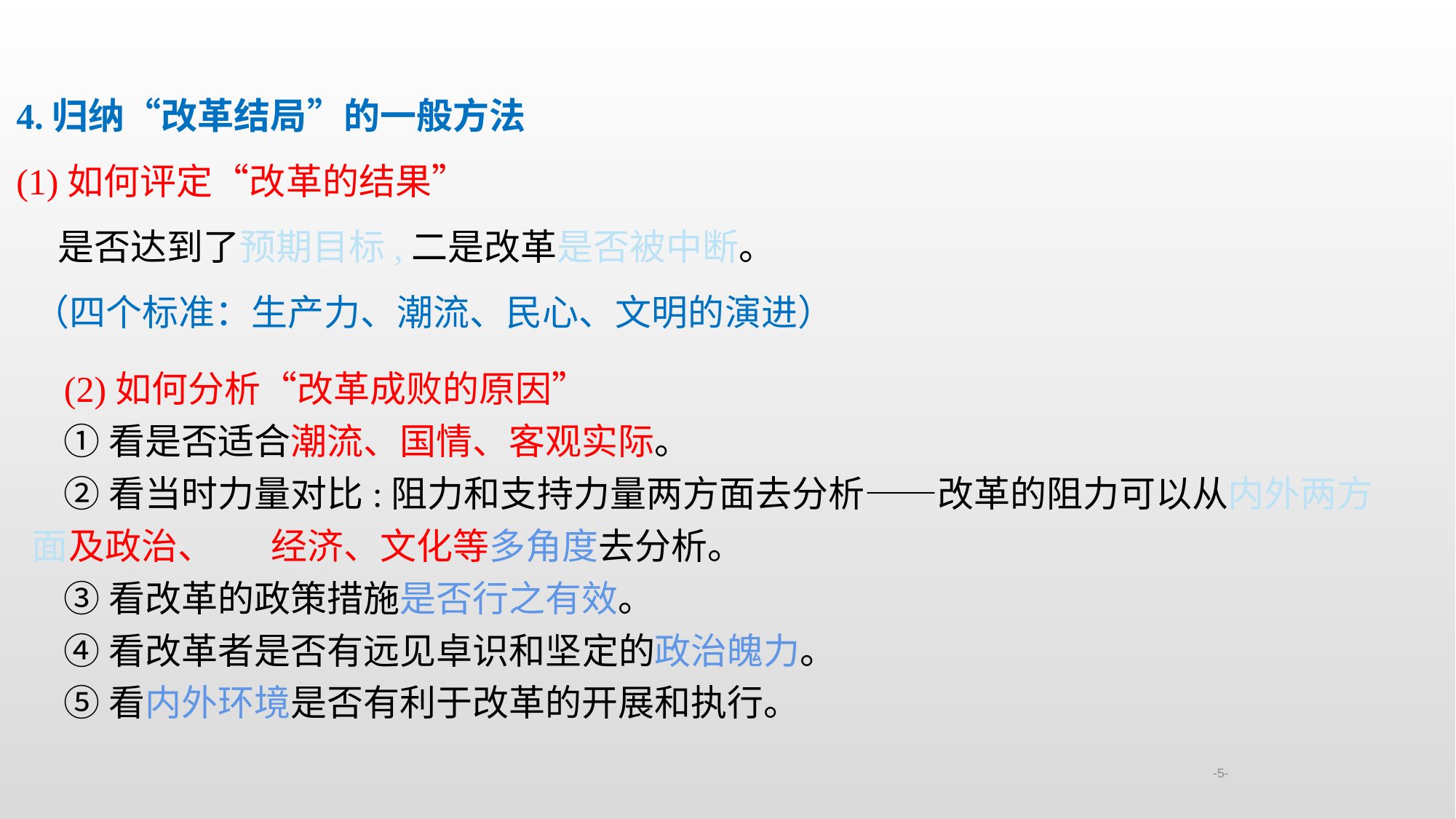

-5-
4.归纳“改革结局”的一般方法
(1)如何评定“改革的结果”
    是否达到了预期目标,二是改革是否被中断。
 （四个标准：生产力、潮流、民心、文明的演进）
(2)如何分析“改革成败的原因”
①看是否适合潮流、国情、客观实际。
②看当时力量对比:阻力和支持力量两方面去分析——改革的阻力可以从内外两方面及政治、       经济、文化等多角度去分析。
③看改革的政策措施是否行之有效。
④看改革者是否有远见卓识和坚定的政治魄力。
⑤看内外环境是否有利于改革的开展和执行。